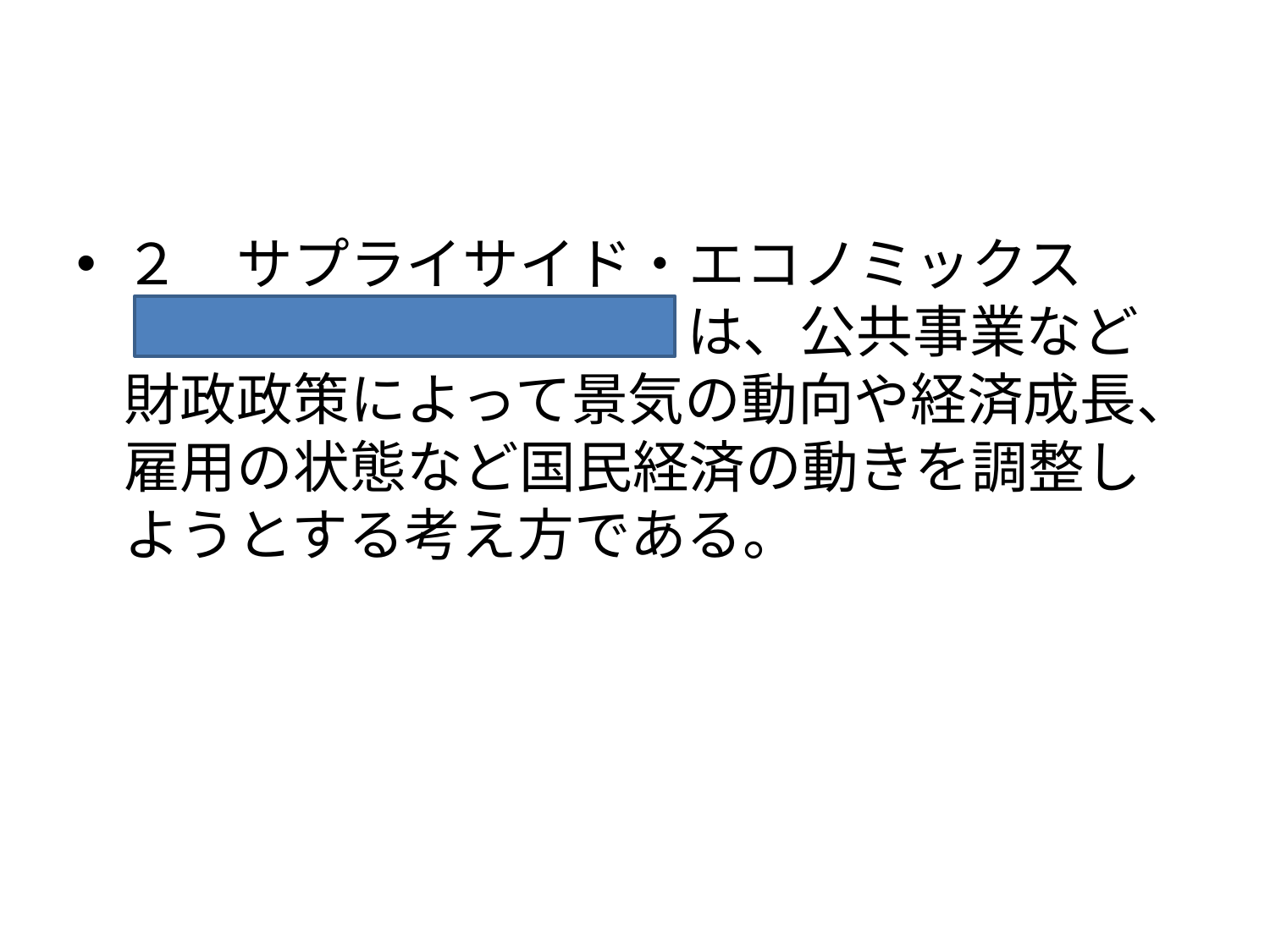

#
２　サプライサイド・エコノミックス（→ケインズ経済学）は、公共事業など財政政策によって景気の動向や経済成長、雇用の状態など国民経済の動きを調整しようとする考え方である。